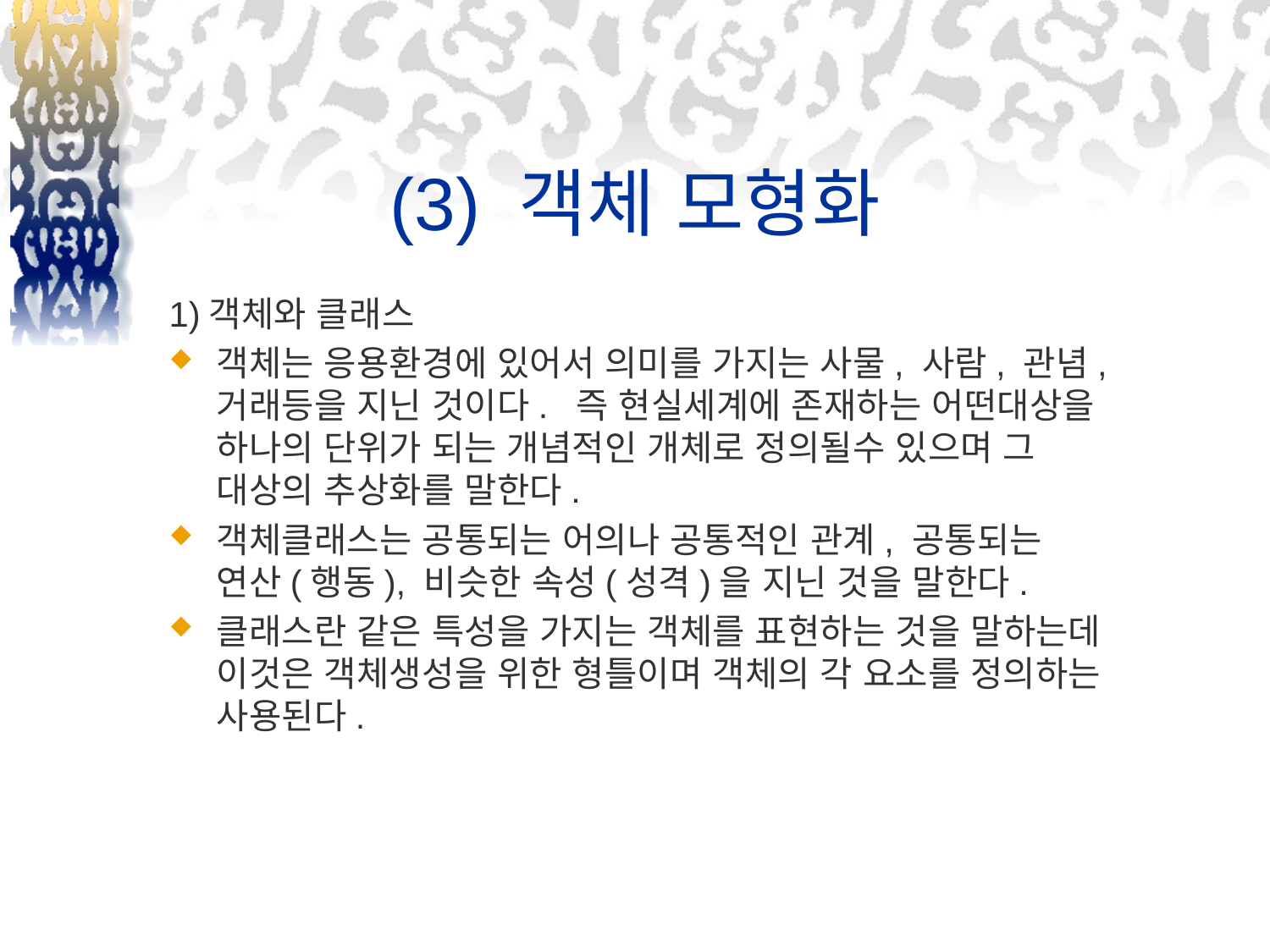

# (3) 객체 모형화

1)객체와 클래스
객체는 응용환경에 있어서 의미를 가지는 사물, 사람, 관념, 거래등을 지닌 것이다.  즉 현실세계에 존재하는 어떤대상을 하나의 단위가 되는 개념적인 개체로 정의될수 있으며 그 대상의 추상화를 말한다.
객체클래스는 공통되는 어의나 공통적인 관계, 공통되는 연산(행동), 비슷한 속성(성격)을 지닌 것을 말한다.
클래스란 같은 특성을 가지는 객체를 표현하는 것을 말하는데 이것은 객체생성을 위한 형틀이며 객체의 각 요소를 정의하는 사용된다.